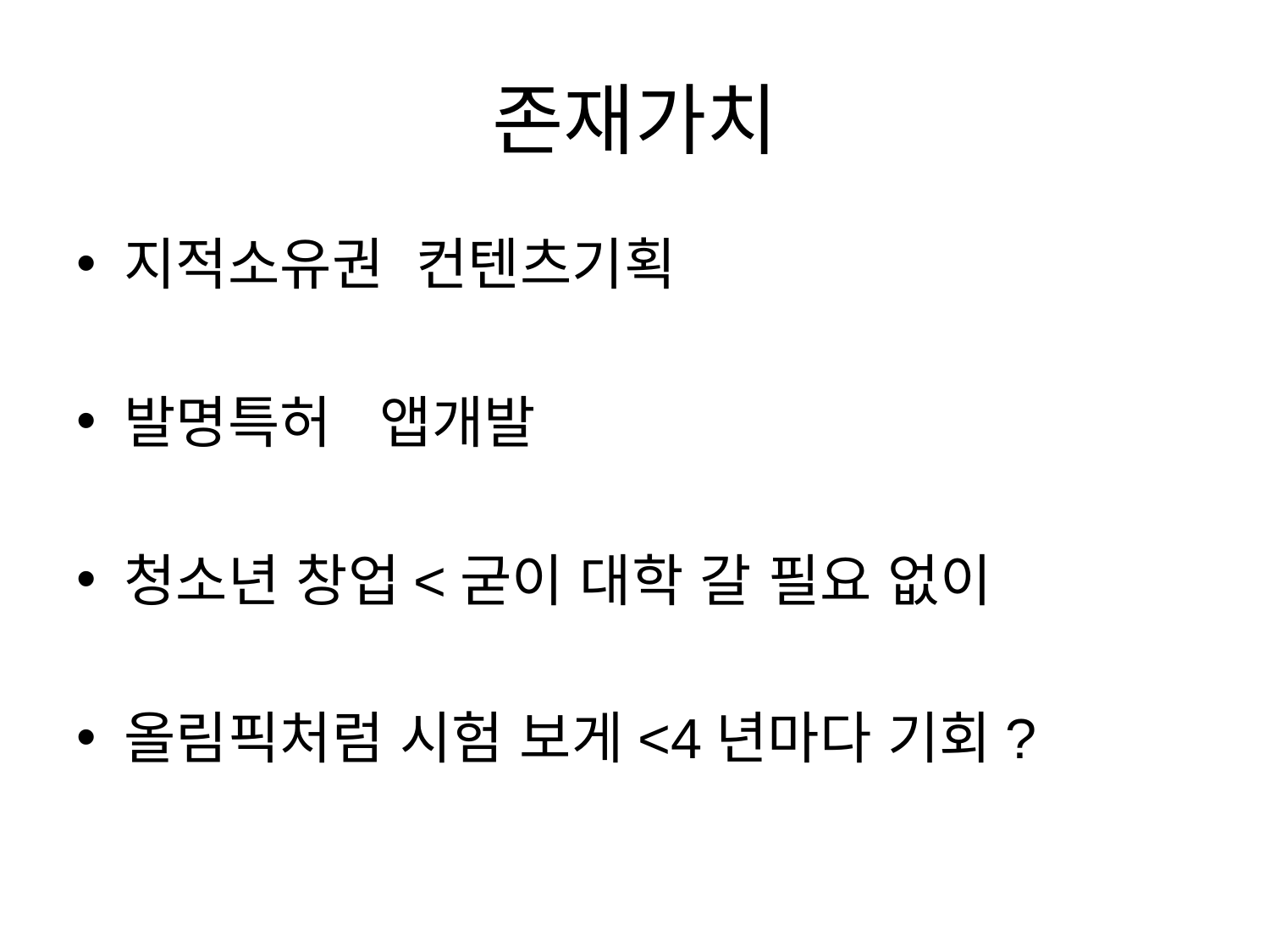

# 존재가치
지적소유권  컨텐츠기획

발명특허   앱개발

청소년 창업<굳이 대학 갈 필요 없이

올림픽처럼 시험 보게<4년마다 기회?